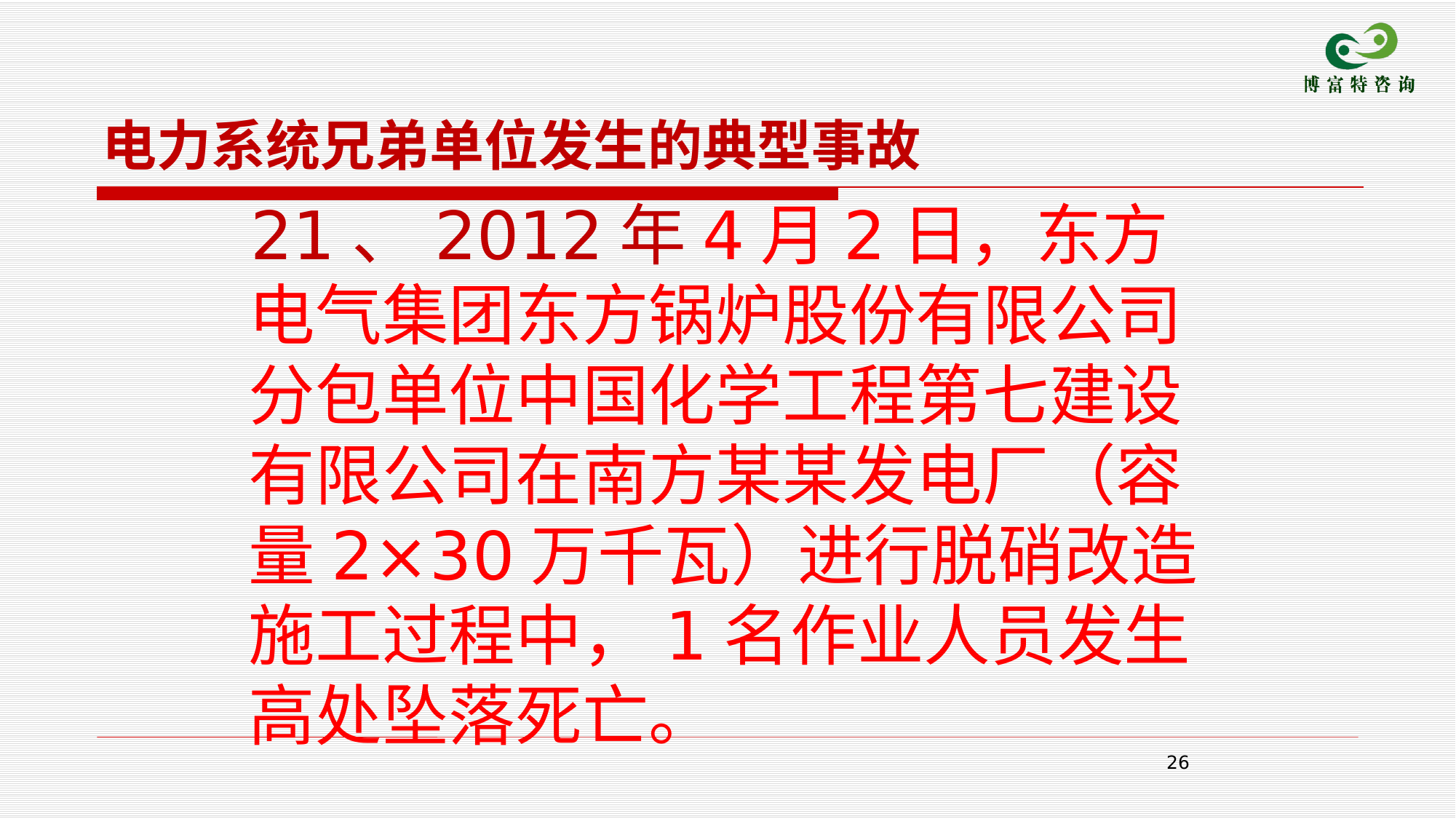

电力系统兄弟单位发生的典型事故
     21、2012年4月2日，东方电气集团东方锅炉股份有限公司分包单位中国化学工程第七建设有限公司在南方某某发电厂（容量2×30万千瓦）进行脱硝改造施工过程中，1名作业人员发生高处坠落死亡。

26